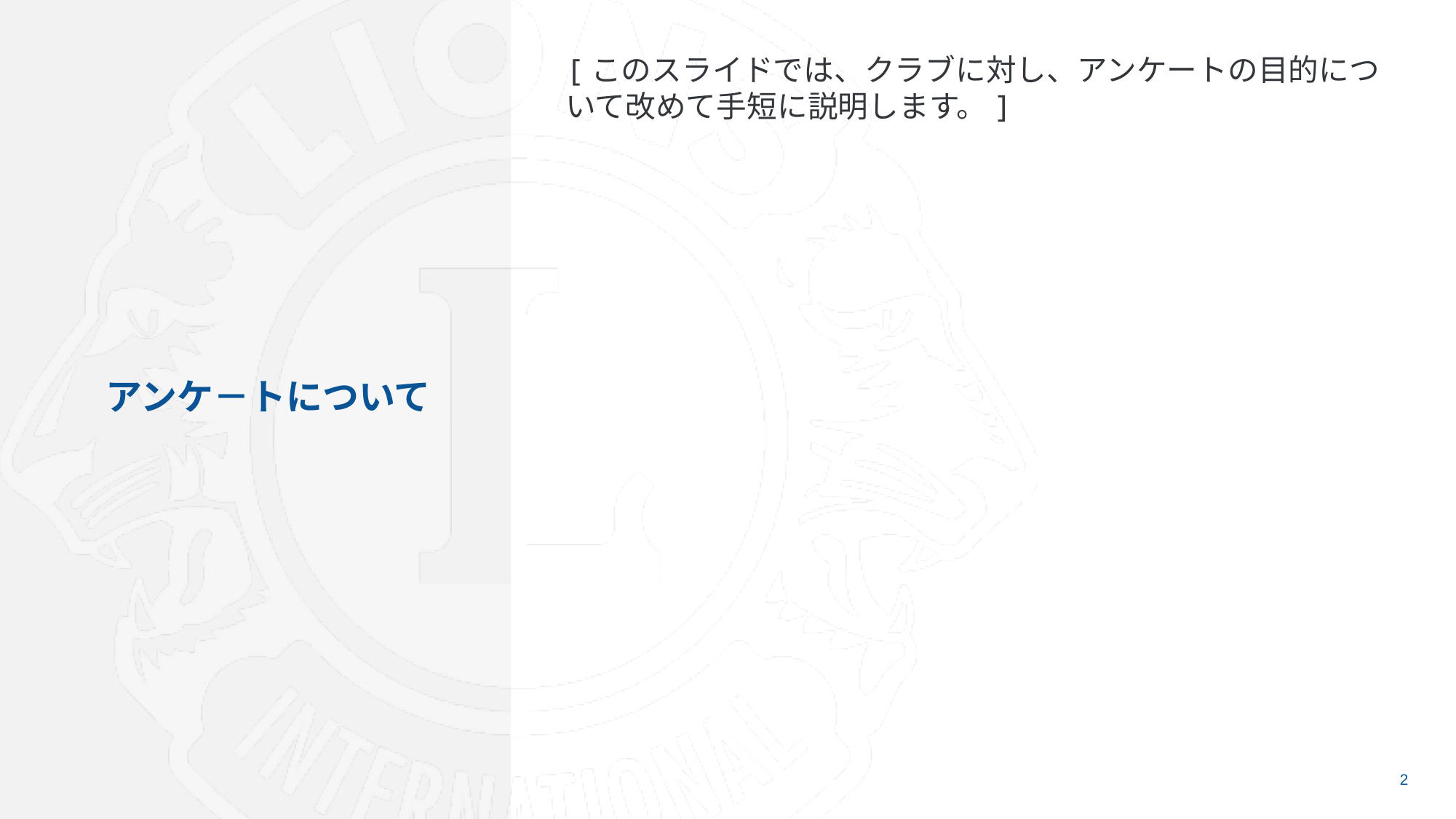

[このスライドでは、クラブに対し、アンケートの目的について改めて手短に説明します。]
アンケ－トについて